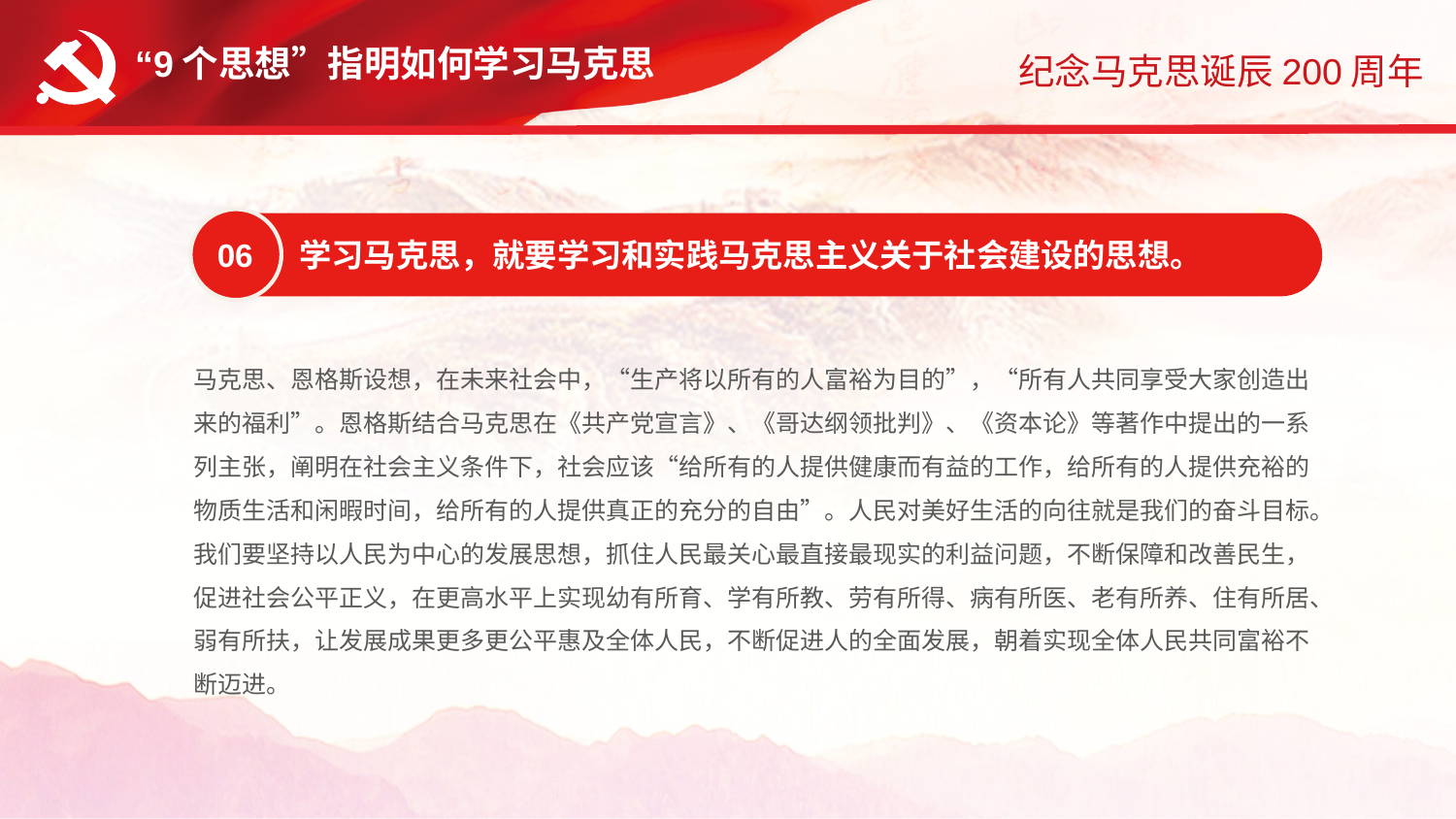

“9个思想”指明如何学习马克思

06

学习马克思，就要学习和实践马克思主义关于社会建设的思想。
马克思、恩格斯设想，在未来社会中，“生产将以所有的人富裕为目的”，“所有人共同享受大家创造出来的福利”。恩格斯结合马克思在《共产党宣言》、《哥达纲领批判》、《资本论》等著作中提出的一系列主张，阐明在社会主义条件下，社会应该“给所有的人提供健康而有益的工作，给所有的人提供充裕的物质生活和闲暇时间，给所有的人提供真正的充分的自由”。人民对美好生活的向往就是我们的奋斗目标。我们要坚持以人民为中心的发展思想，抓住人民最关心最直接最现实的利益问题，不断保障和改善民生，促进社会公平正义，在更高水平上实现幼有所育、学有所教、劳有所得、病有所医、老有所养、住有所居、弱有所扶，让发展成果更多更公平惠及全体人民，不断促进人的全面发展，朝着实现全体人民共同富裕不断迈进。
字符延长可删除